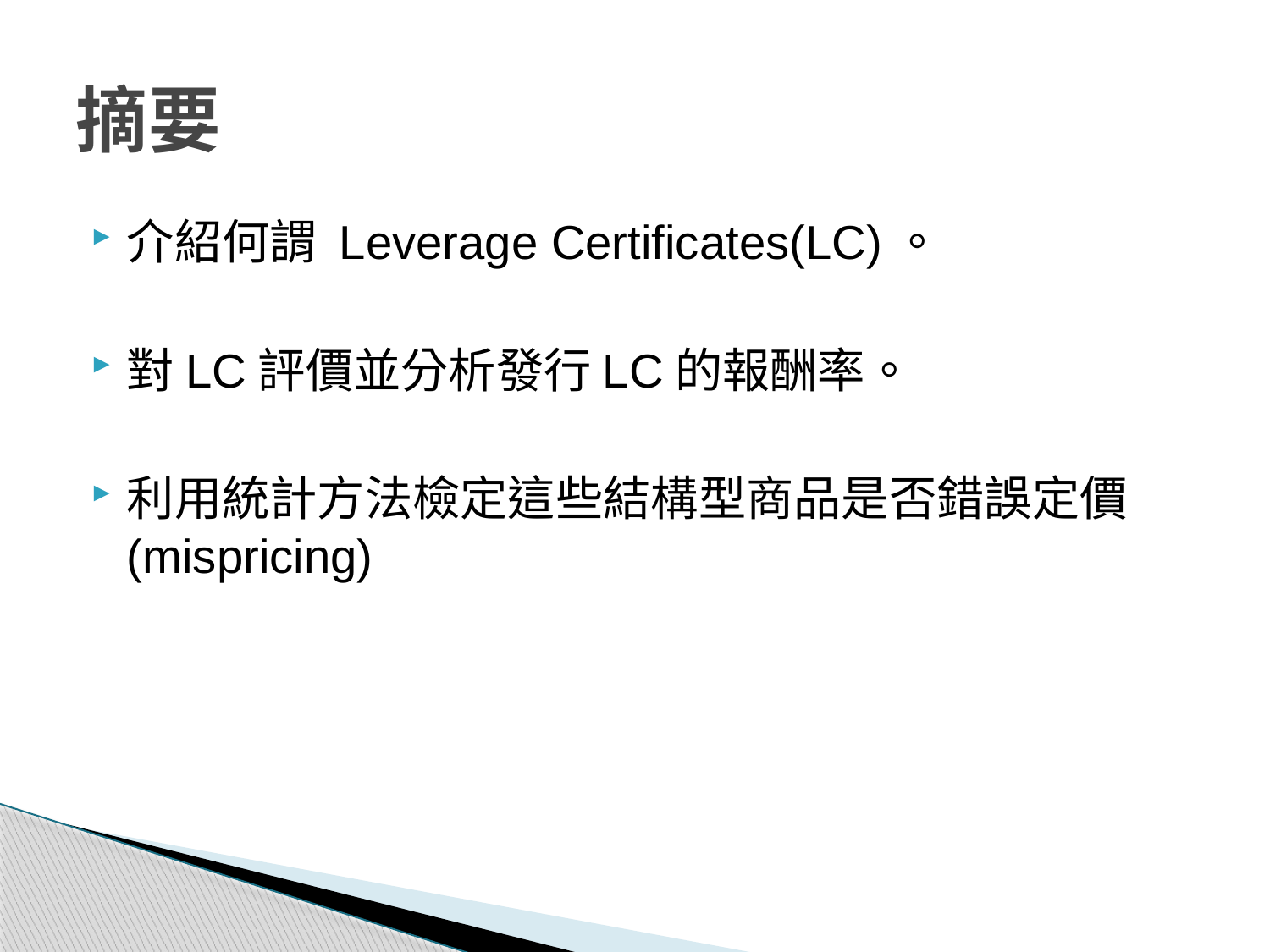

# 摘要
介紹何謂 Leverage Certificates(LC)。

對LC評價並分析發行LC的報酬率。

利用統計方法檢定這些結構型商品是否錯誤定價(mispricing)